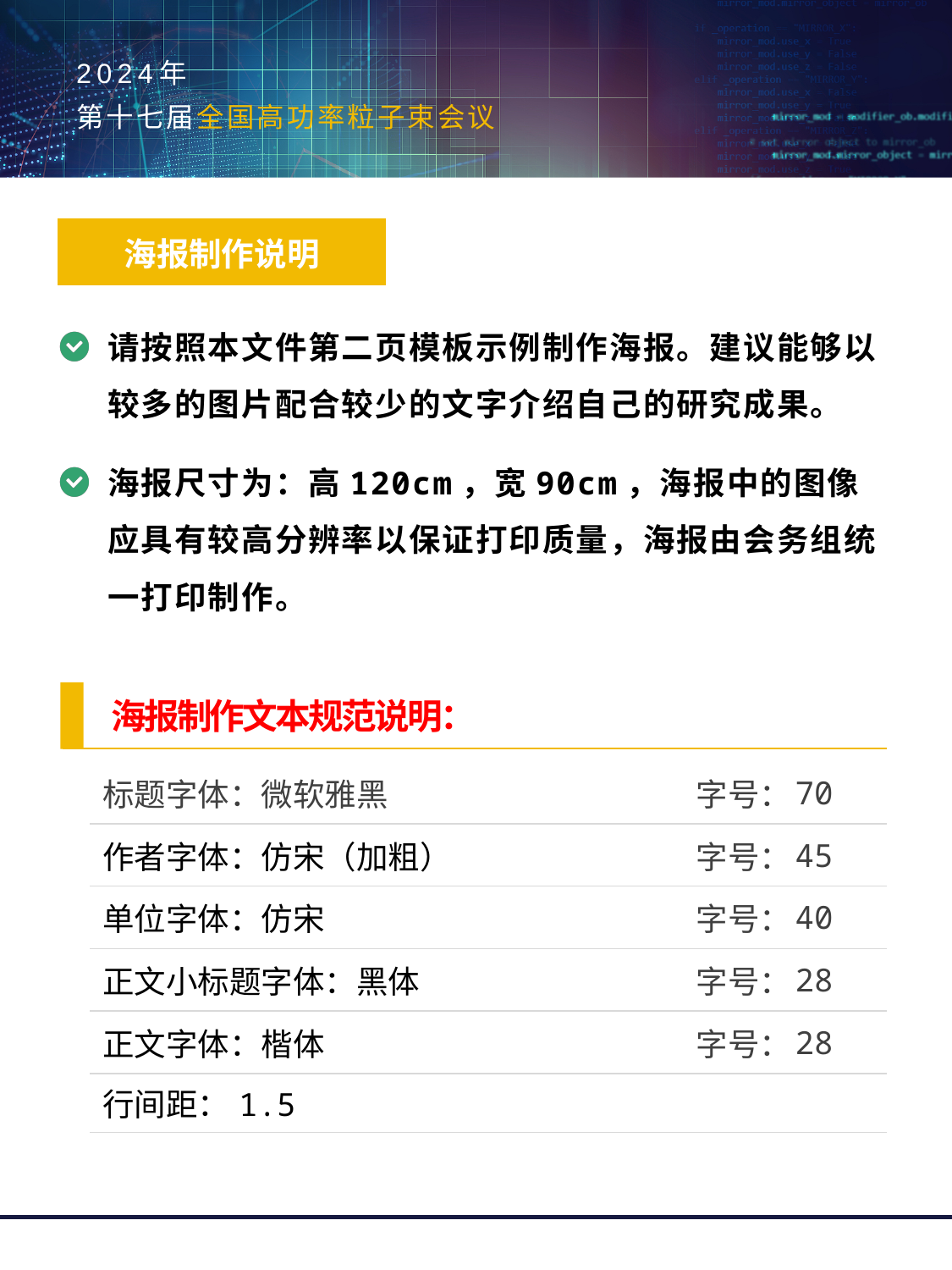

海报制作说明
请按照本文件第二页模板示例制作海报。建议能够以较多的图片配合较少的文字介绍自己的研究成果。
海报尺寸为：高120cm，宽90cm，海报中的图像应具有较高分辨率以保证打印质量，海报由会务组统一打印制作。

海报制作文本规范说明：
| 标题字体：微软雅黑 | 字号： | 70 |
| --- | --- | --- |
| 作者字体：仿宋（加粗） | 字号： | 45 |
| 单位字体：仿宋 | 字号： | 40 |
| 正文小标题字体：黑体 | 字号： | 28 |
| 正文字体：楷体 | 字号： | 28 |
| 行间距：1.5 |  |  |